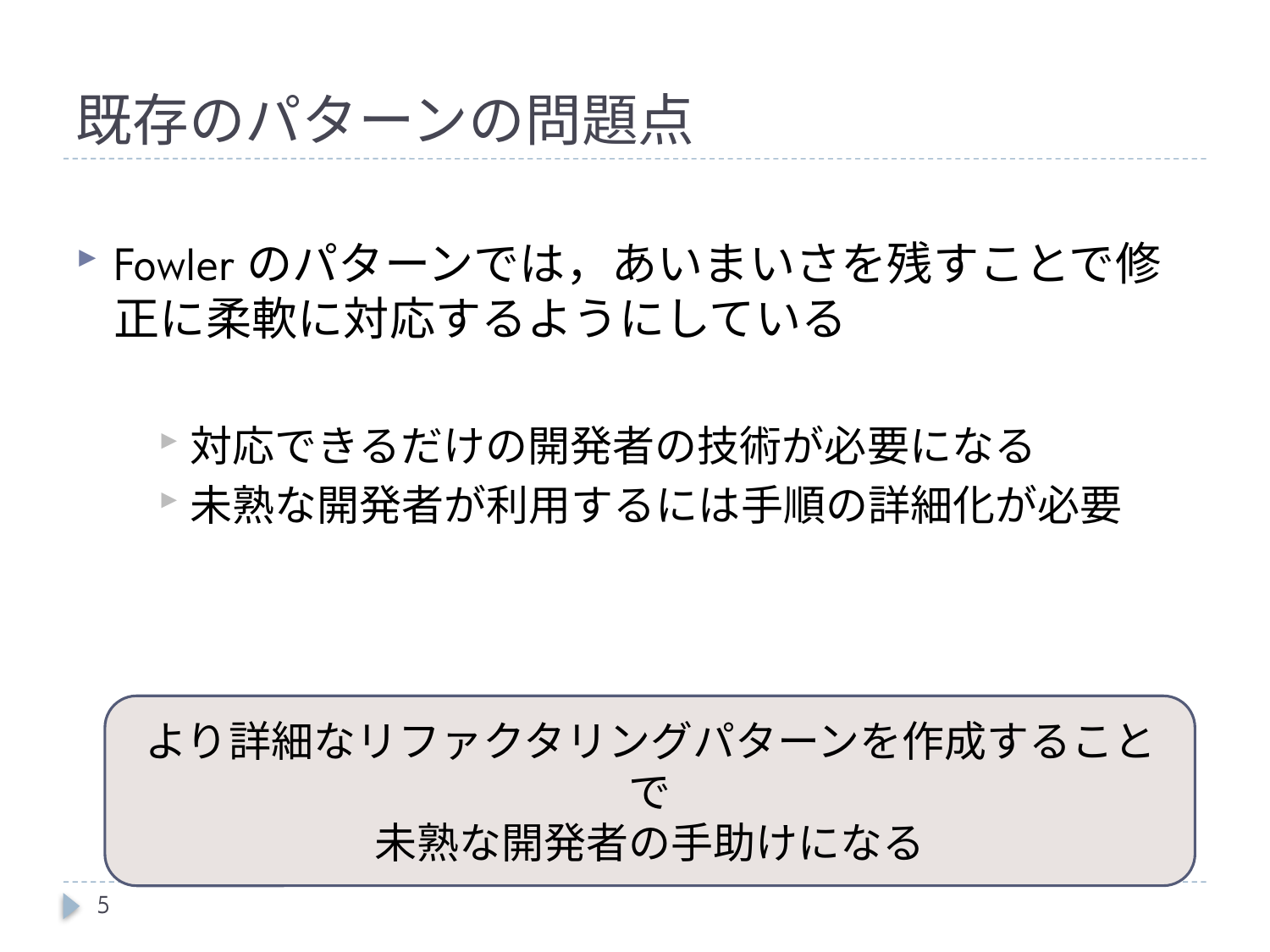

# 既存のパターンの問題点

Fowlerのパターンでは，あいまいさを残すことで修正に柔軟に対応するようにしている

対応できるだけの開発者の技術が必要になる
未熟な開発者が利用するには手順の詳細化が必要

より詳細なリファクタリングパターンを作成することで
未熟な開発者の手助けになる
5